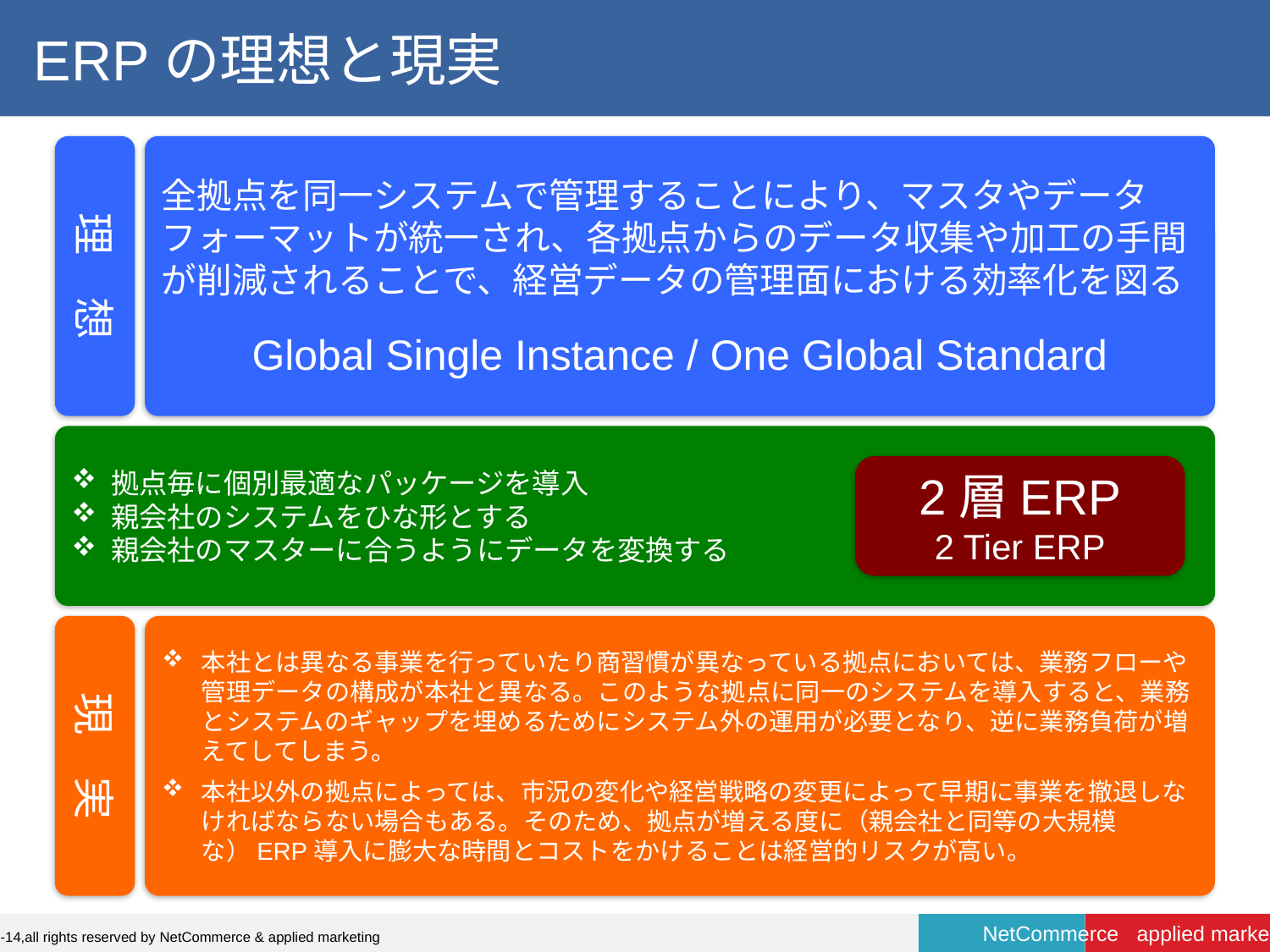

# ERPの理想と現実
理　想
全拠点を同一システムで管理することにより、マスタやデータフォーマットが統一され、各拠点からのデータ収集や加工の手間が削減されることで、経営データの管理面における効率化を図る

Global Single Instance / One Global Standard
拠点毎に個別最適なパッケージを導入
親会社のシステムをひな形とする
親会社のマスターに合うようにデータを変換する
2層ERP
2 Tier ERP
現　実
本社とは異なる事業を行っていたり商習慣が異なっている拠点においては、業務フローや管理データの構成が本社と異なる。このような拠点に同一のシステムを導入すると、業務とシステムのギャップを埋めるためにシステム外の運用が必要となり、逆に業務負荷が増えてしてしまう。
本社以外の拠点によっては、市況の変化や経営戦略の変更によって早期に事業を撤退しなければならない場合もある。そのため、拠点が増える度に（親会社と同等の大規模な）ERP導入に膨大な時間とコストをかけることは経営的リスクが高い。